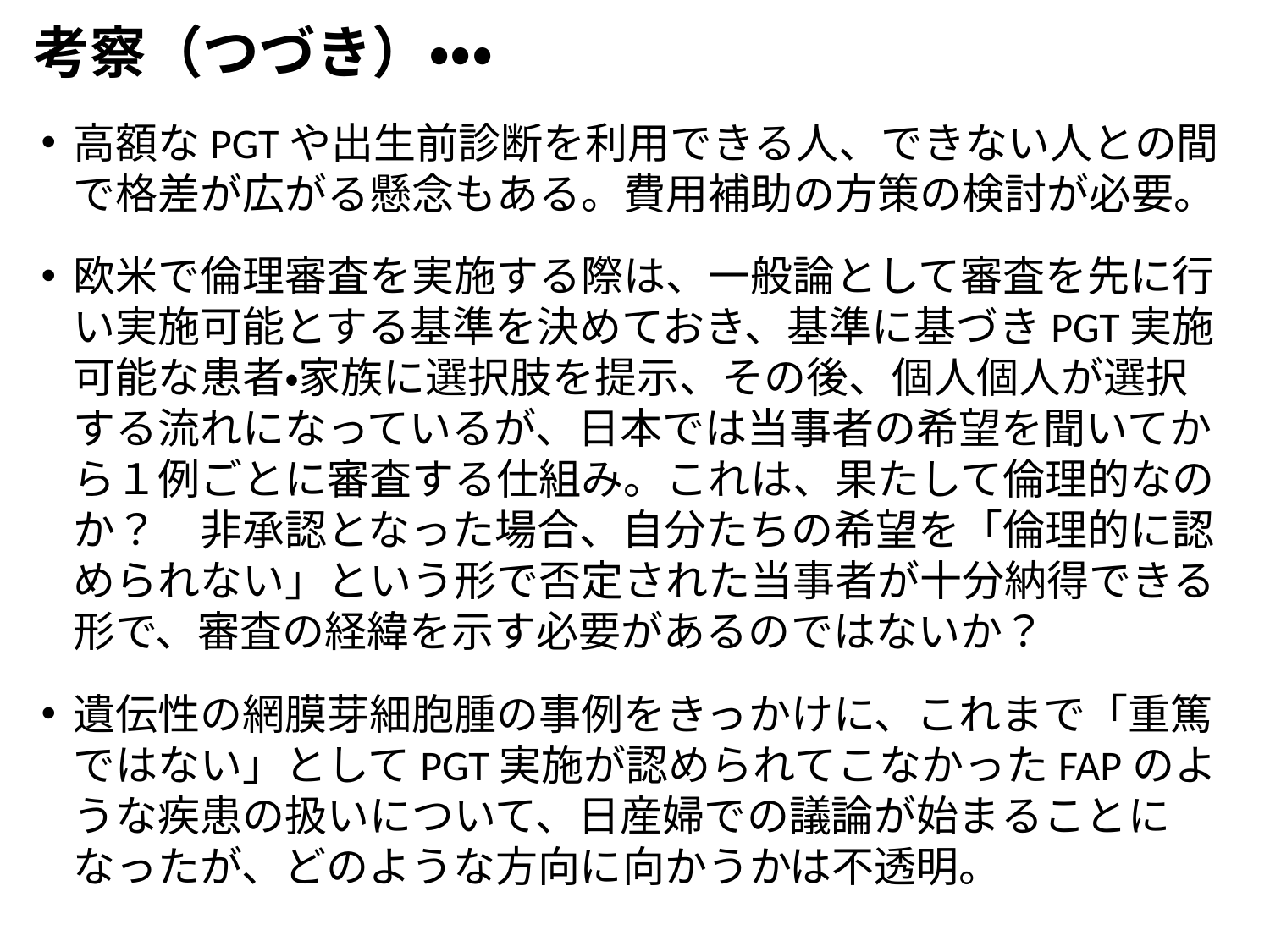

# 考察（つづき）・・・
高額なPGTや出生前診断を利用できる人、できない人との間で格差が広がる懸念もある。費用補助の方策の検討が必要。
欧米で倫理審査を実施する際は、一般論として審査を先に行い実施可能とする基準を決めておき、基準に基づきPGT実施可能な患者・家族に選択肢を提示、その後、個人個人が選択する流れになっているが、日本では当事者の希望を聞いてから１例ごとに審査する仕組み。これは、果たして倫理的なのか？　非承認となった場合、自分たちの希望を「倫理的に認められない」という形で否定された当事者が十分納得できる形で、審査の経緯を示す必要があるのではないか？
遺伝性の網膜芽細胞腫の事例をきっかけに、これまで「重篤ではない」としてPGT実施が認められてこなかったFAPのような疾患の扱いについて、日産婦での議論が始まることになったが、どのような方向に向かうかは不透明。